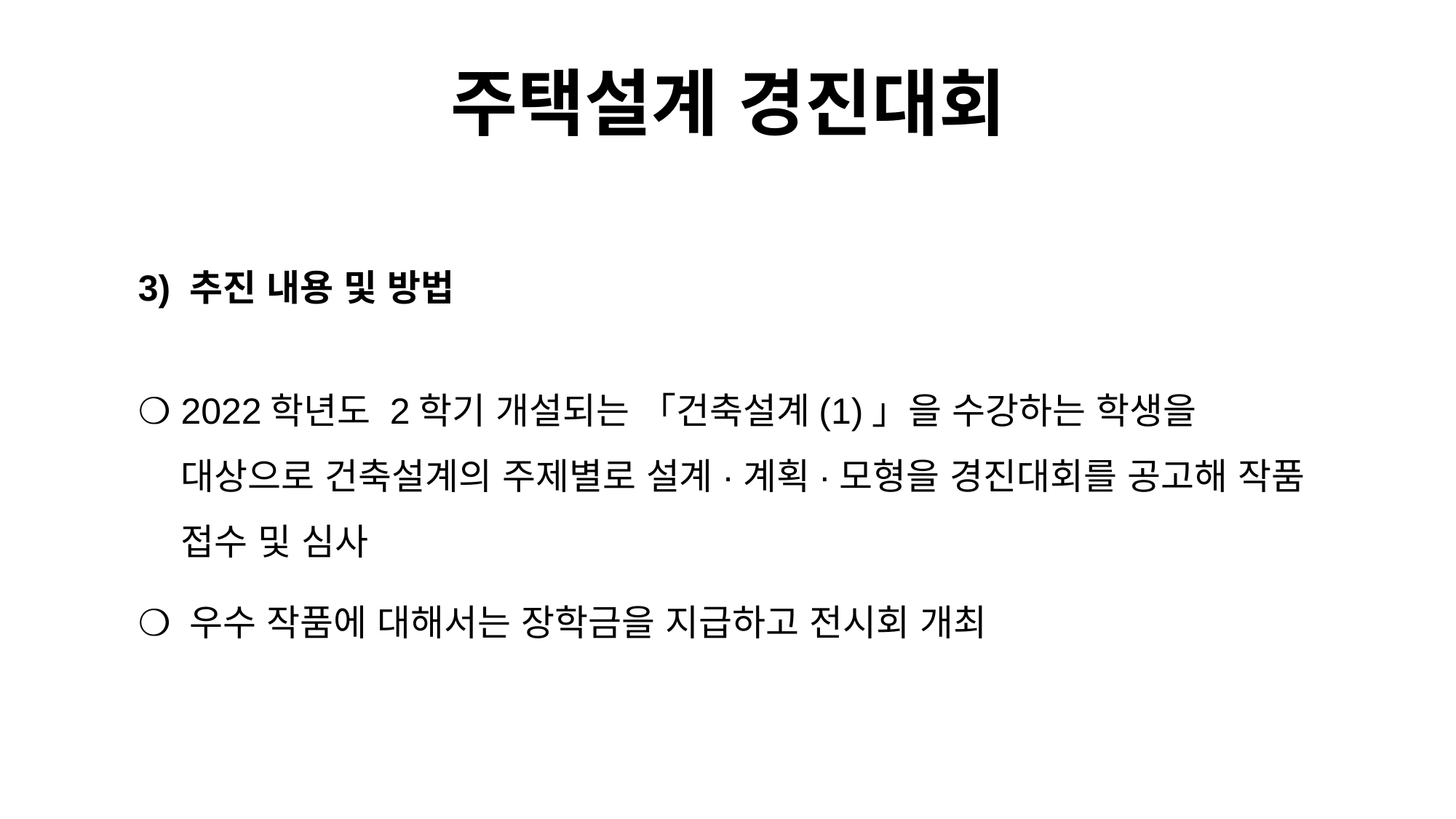

# 주택설계 경진대회
3) 추진 내용 및 방법

❍ 2022학년도 2학기 개설되는 「건축설계(1)」을 수강하는 학생을 대상으로 건축설계의 주제별로 설계·계획·모형을 경진대회를 공고해 작품 접수 및 심사
❍ 우수 작품에 대해서는 장학금을 지급하고 전시회 개최